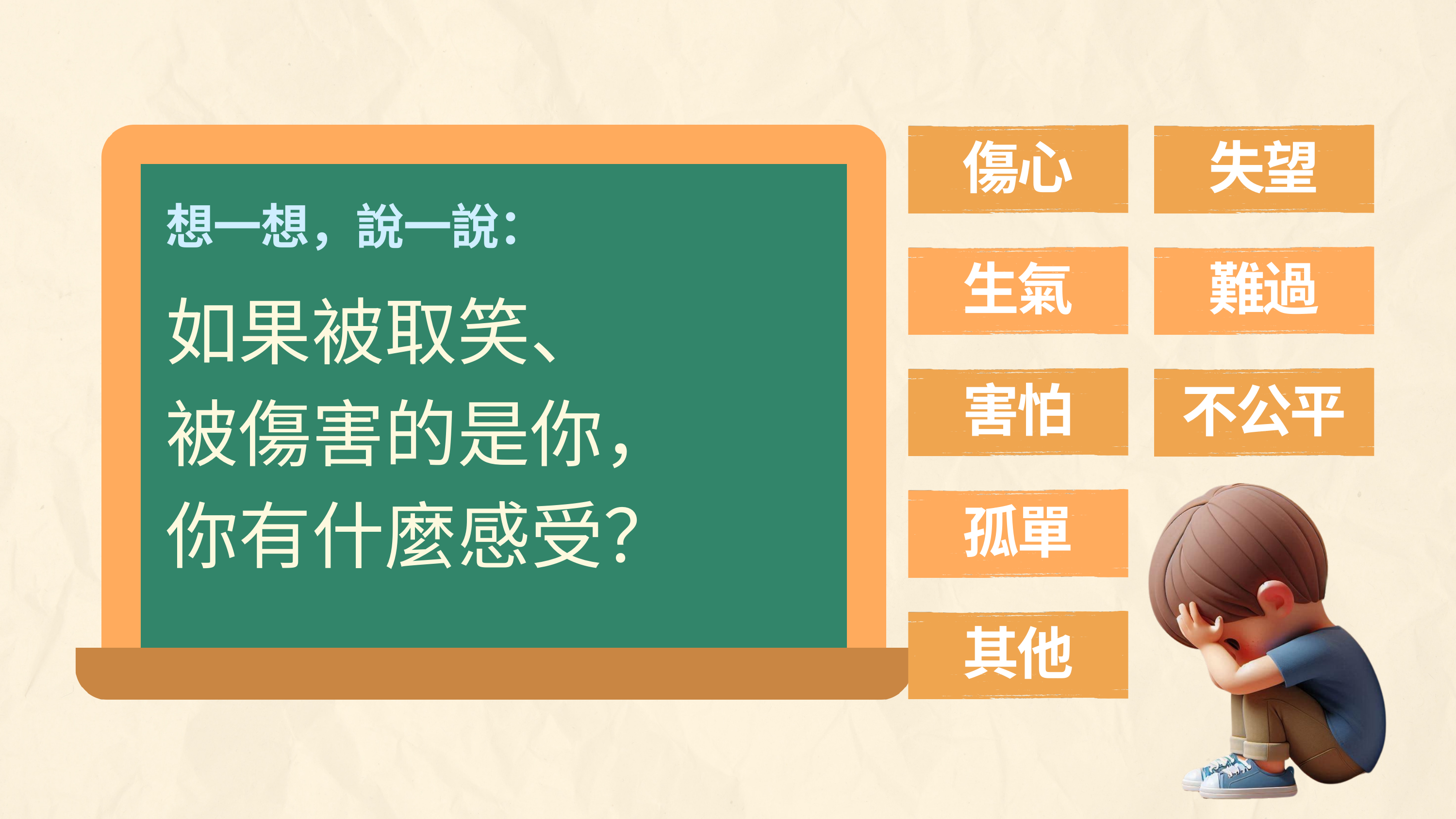

傷心

失望
想一想，說一說：

生氣

難過
如果被取笑、
被傷害的是你，
你有什麼感受？

害怕

不公平

孤單

其他